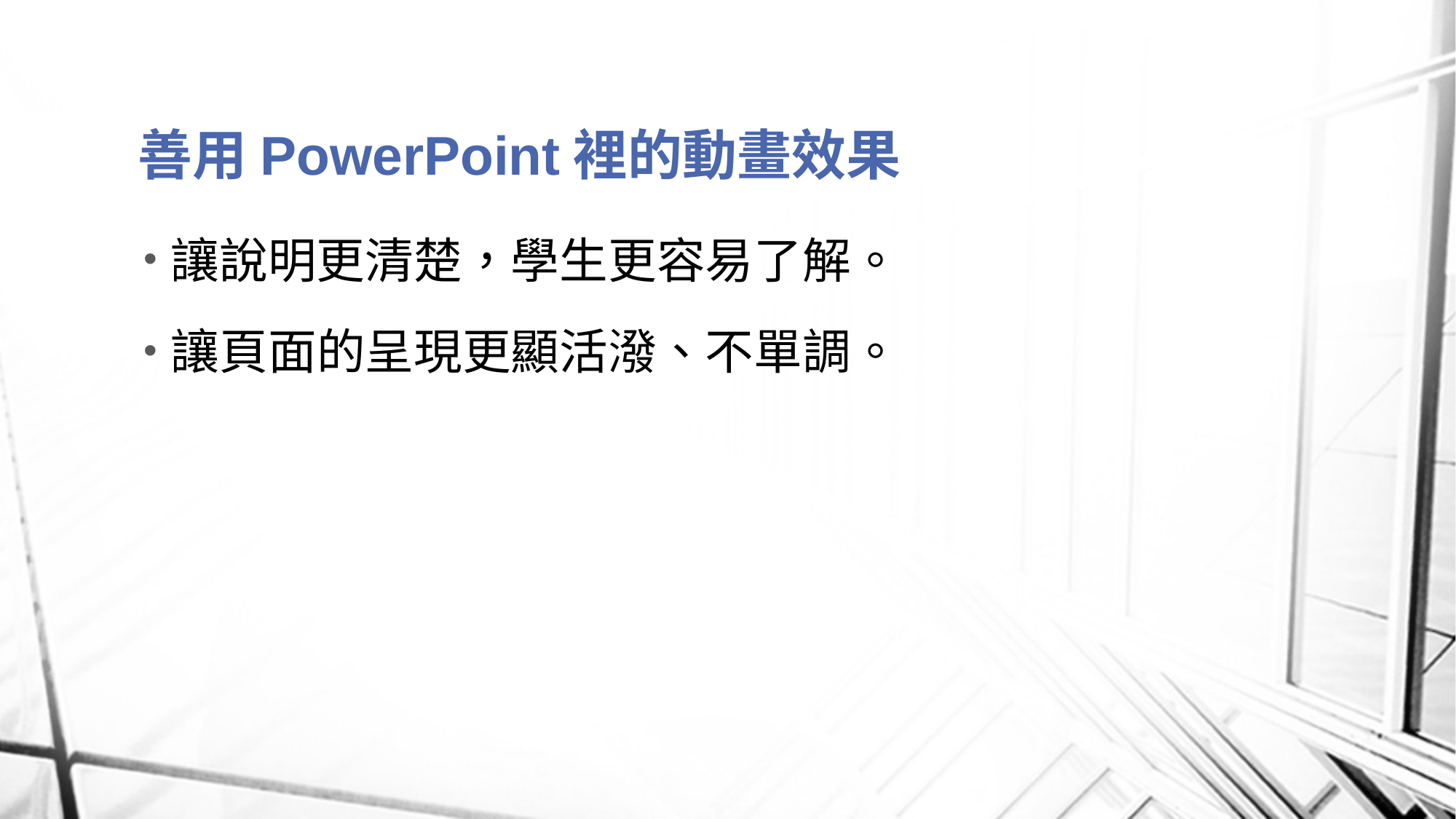

# 善用PowerPoint裡的動畫效果
讓說明更清楚，學生更容易了解。
讓頁面的呈現更顯活潑、不單調。